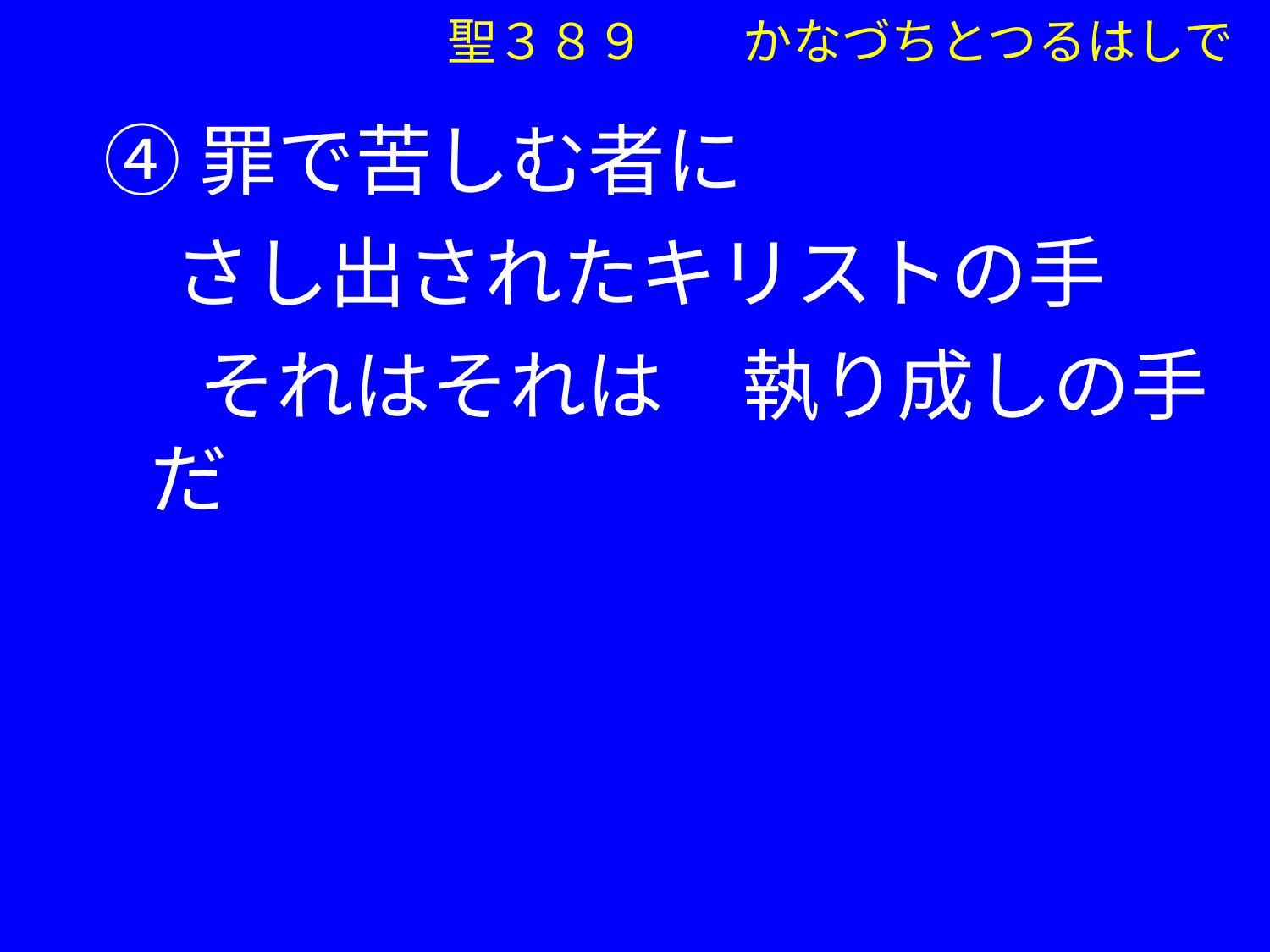

④罪で苦しむ者に
   さし出されたキリストの手
　 それはそれは　執り成しの手だ
聖３８９　　かなづちとつるはしで